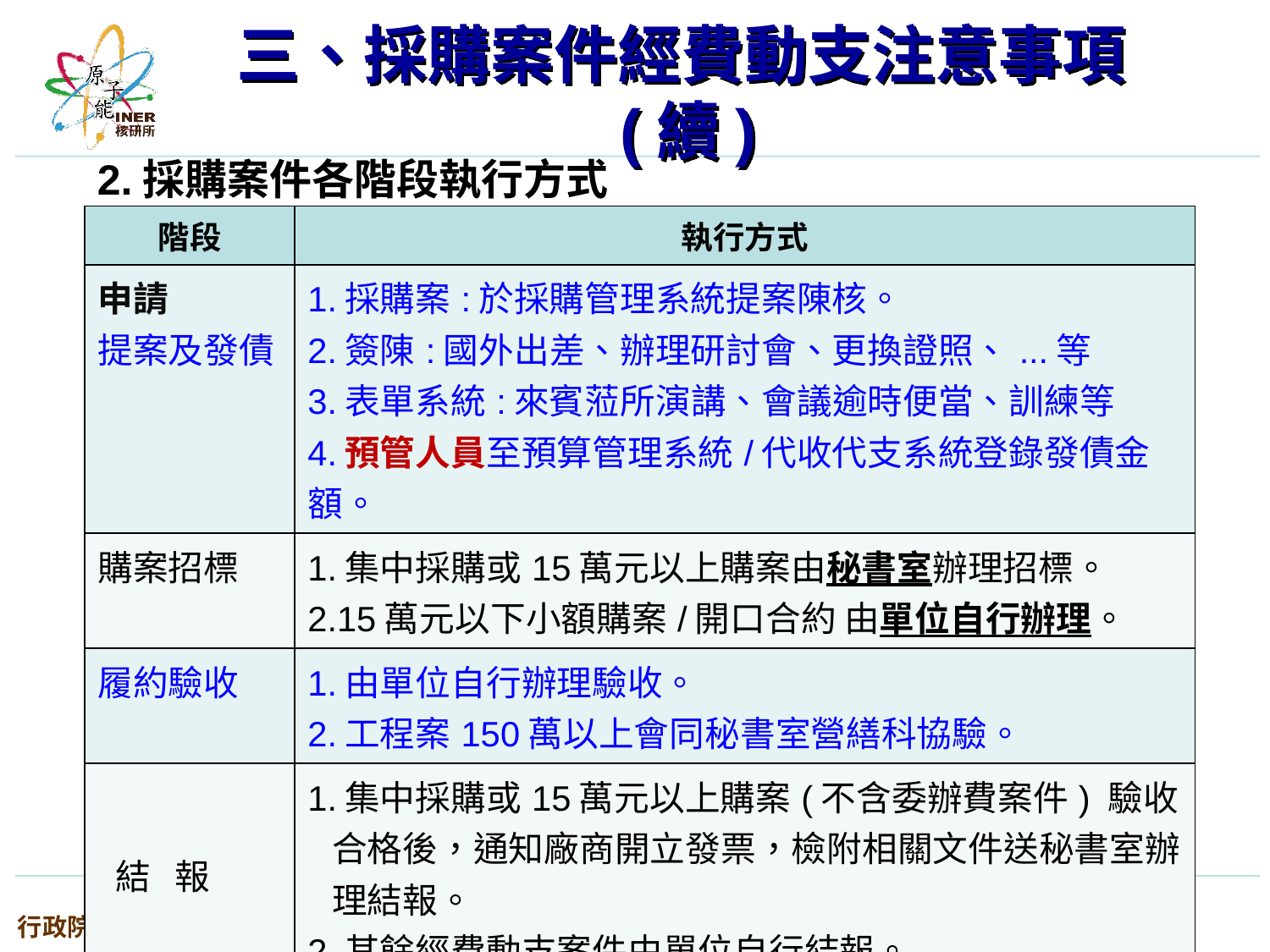

三、採購案件經費動支注意事項(續)
2.採購案件各階段執行方式

| 階段 | 執行方式 |
| --- | --- |
| 申請 提案及發債 | 1.採購案:於採購管理系統提案陳核。 2.簽陳:國外出差、辦理研討會、更換證照、...等 3.表單系統:來賓蒞所演講、會議逾時便當、訓練等 4.預管人員至預算管理系統/代收代支系統登錄發債金額。 |
| 購案招標 | 1.集中採購或15萬元以上購案由秘書室辦理招標。 2.15萬元以下小額購案/開口合約 由單位自行辦理。 |
| 履約驗收 | 1.由單位自行辦理驗收。 2.工程案150萬以上會同秘書室營繕科協驗。 |
| 結 報 | 1.集中採購或15萬元以上購案(不含委辦費案件) 驗收合格後，通知廠商開立發票，檢附相關文件送秘書室辦理結報。 2.其餘經費動支案件由單位自行結報。 3.預管人員預算管理系統/代收代支系統登錄結報金額。 |